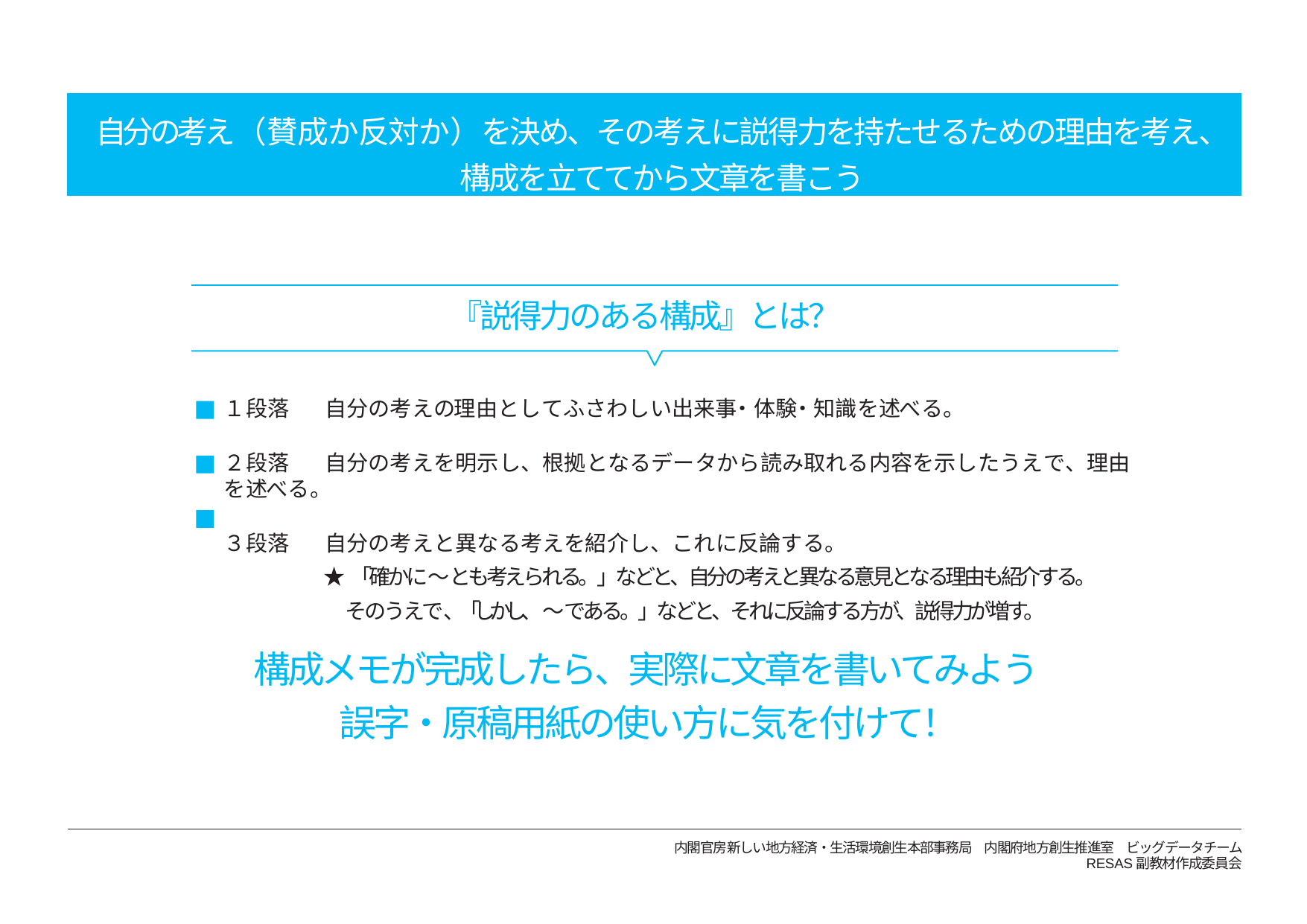

自分の考え（賛成か反対か）を決め、その考えに説得力を持たせるための理由を考え、
構成を立ててから文章を書こう

『説得力のある構成』とは？

１段落	自分の考えの理由としてふさわしい出来事・体験・知識を述べる。

２段落	自分の考えを明示し、根拠となるデータから読み取れる内容を示したうえで、理由を述べる。

３段落	自分の考えと異なる考えを紹介し、これに反論する。
★「確かに～とも考えられる。」などと、自分の考えと異なる意見となる理由も紹介する。そのうえで、「しかし、～である。」などと、それに反論する方が、説得力が増す。

構成メモが完成したら、実際に文章を書いてみよう誤字・原稿用紙の使い方に気を付けて！

内閣官房新しい地方経済・生活環境創生本部事務局　内閣府地方創生推進室　ビッグデータチーム
RESAS副教材作成委員会